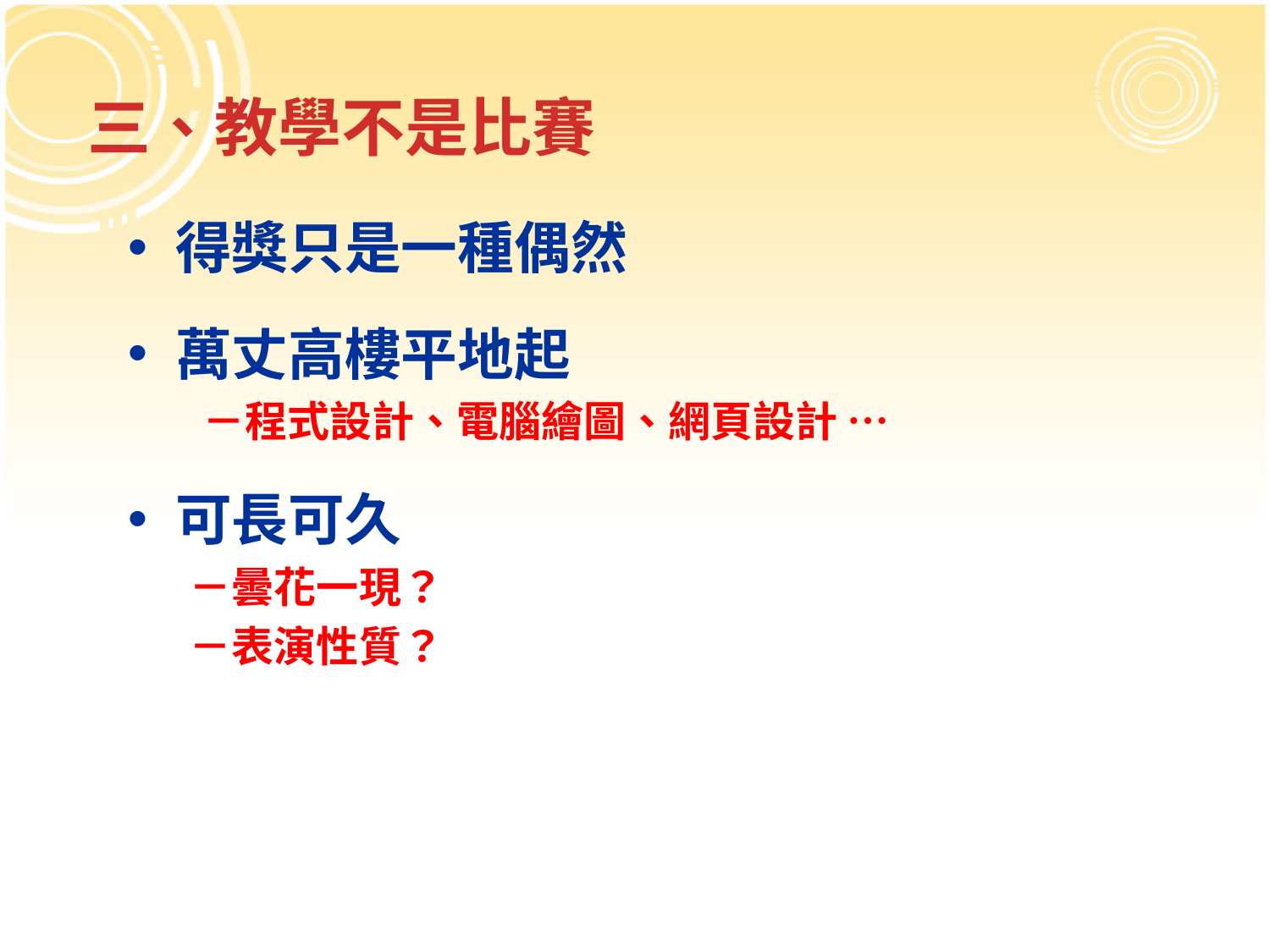

# 三、教學不是比賽
得獎只是一種偶然

萬丈高樓平地起
 －程式設計、電腦繪圖、網頁設計 …

可長可久
－曇花一現？
－表演性質？